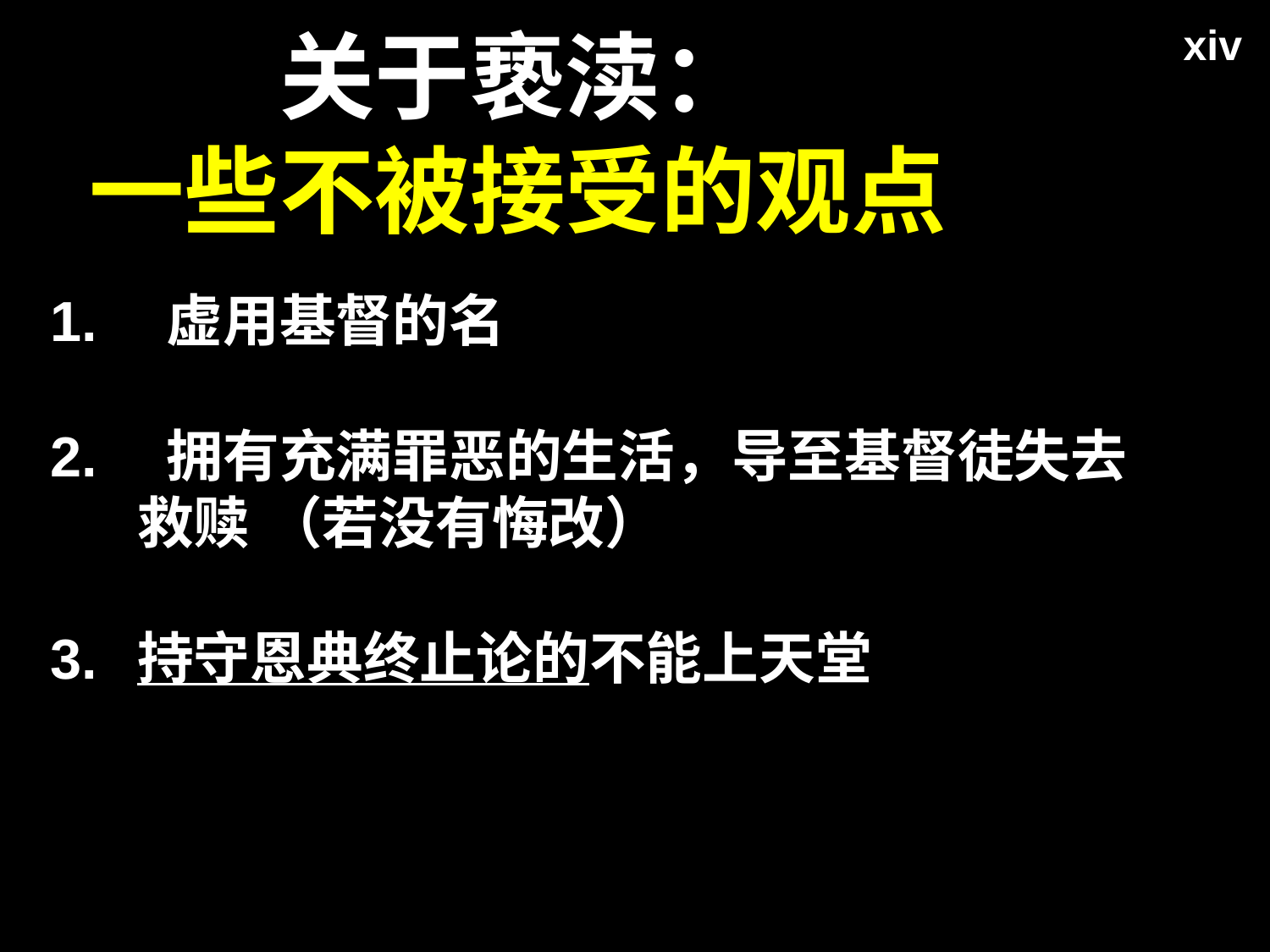

xiv
# 关于亵渎：
一些不被接受的观点
1.	 虚用基督的名

2.	 拥有充满罪恶的生活，导至基督徒失去救赎 （若没有悔改）

持守恩典终止论的不能上天堂